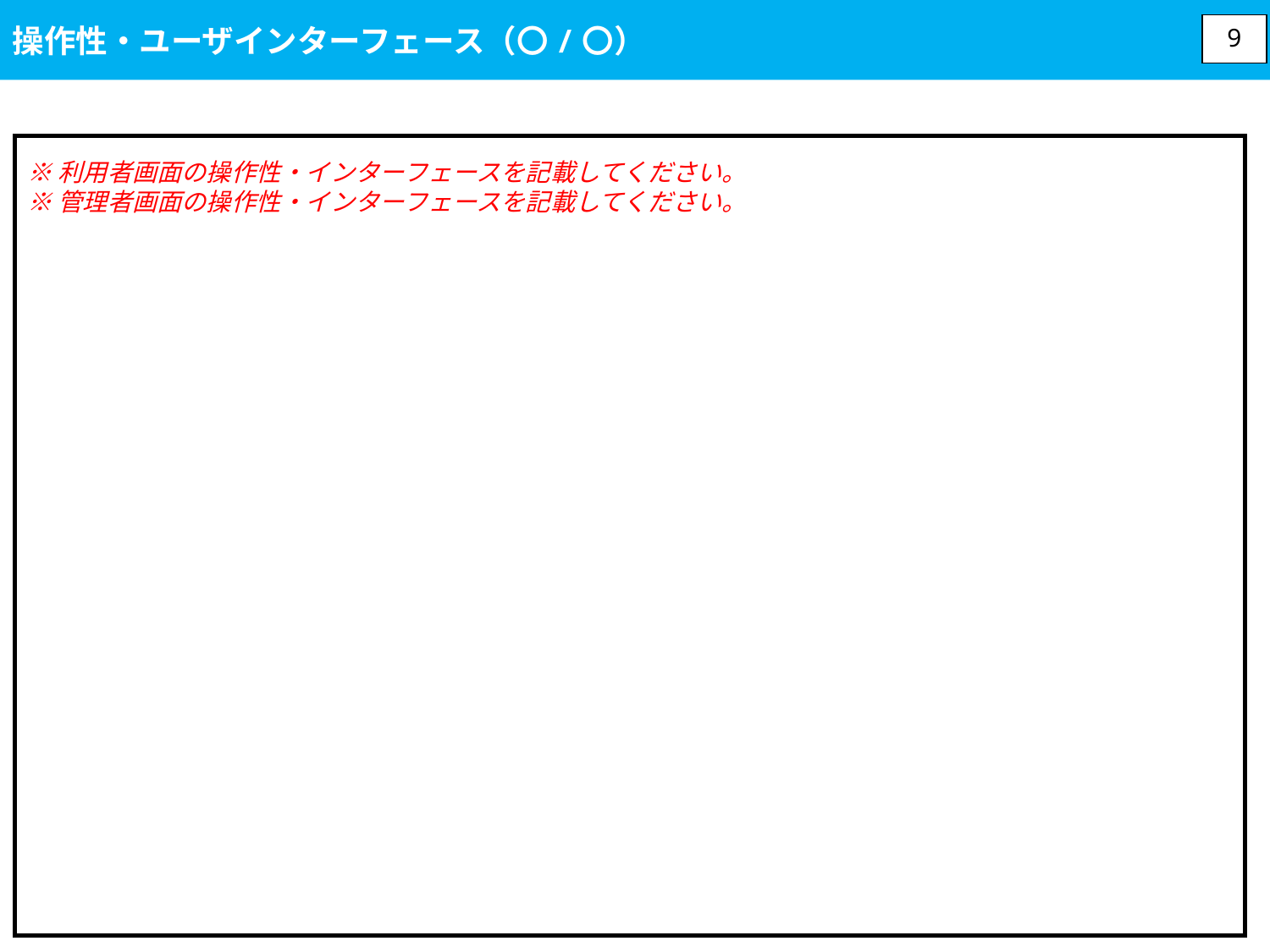

操作性・ユーザインターフェース（〇/〇）
9

※利用者画面の操作性・インターフェースを記載してください。
※管理者画面の操作性・インターフェースを記載してください。